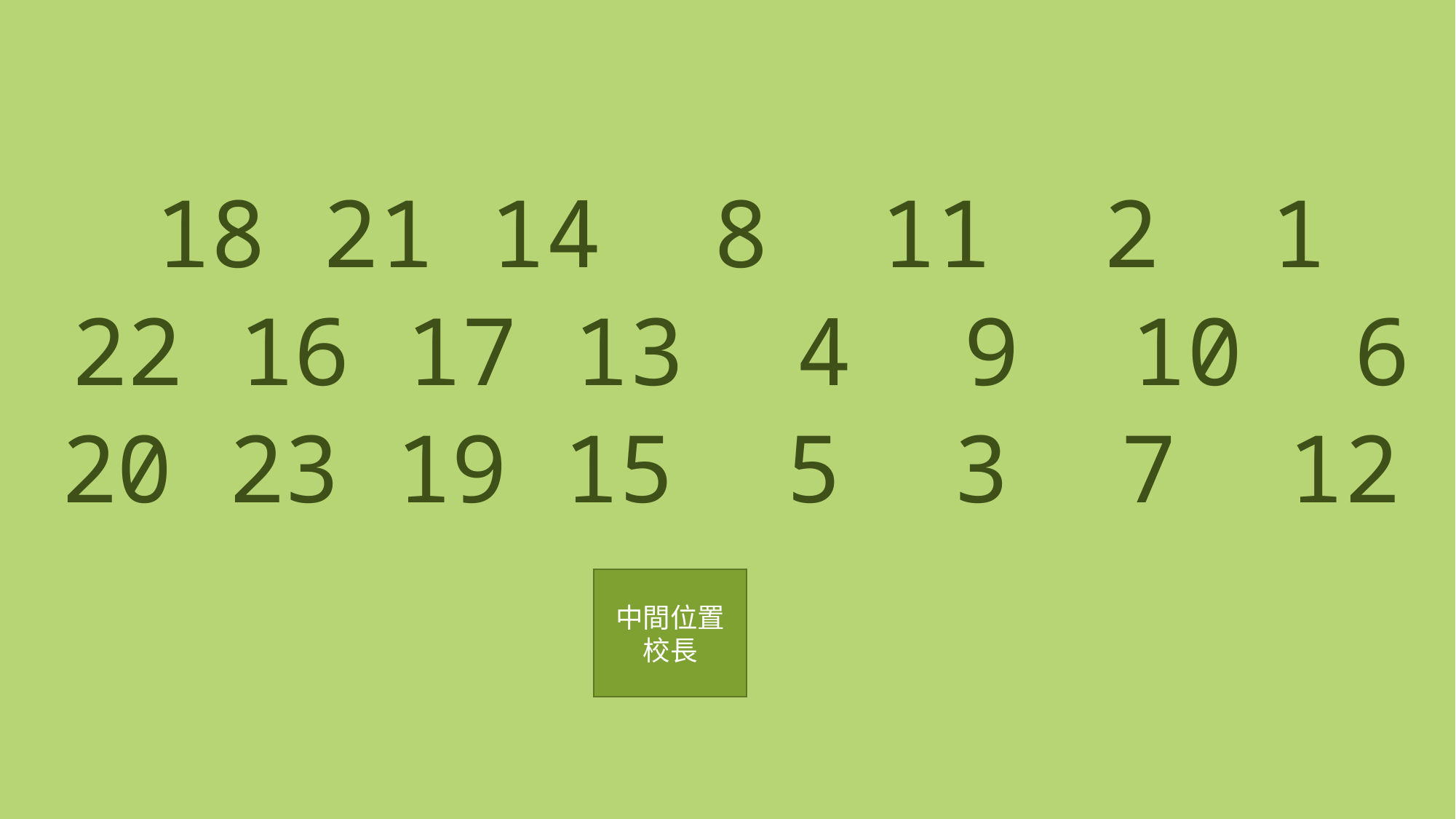

#
18 21 14  8  11  2  1
22 16 17 13  4  9  10  6
20 23 19 15  5  3  7  12

中間位置校長